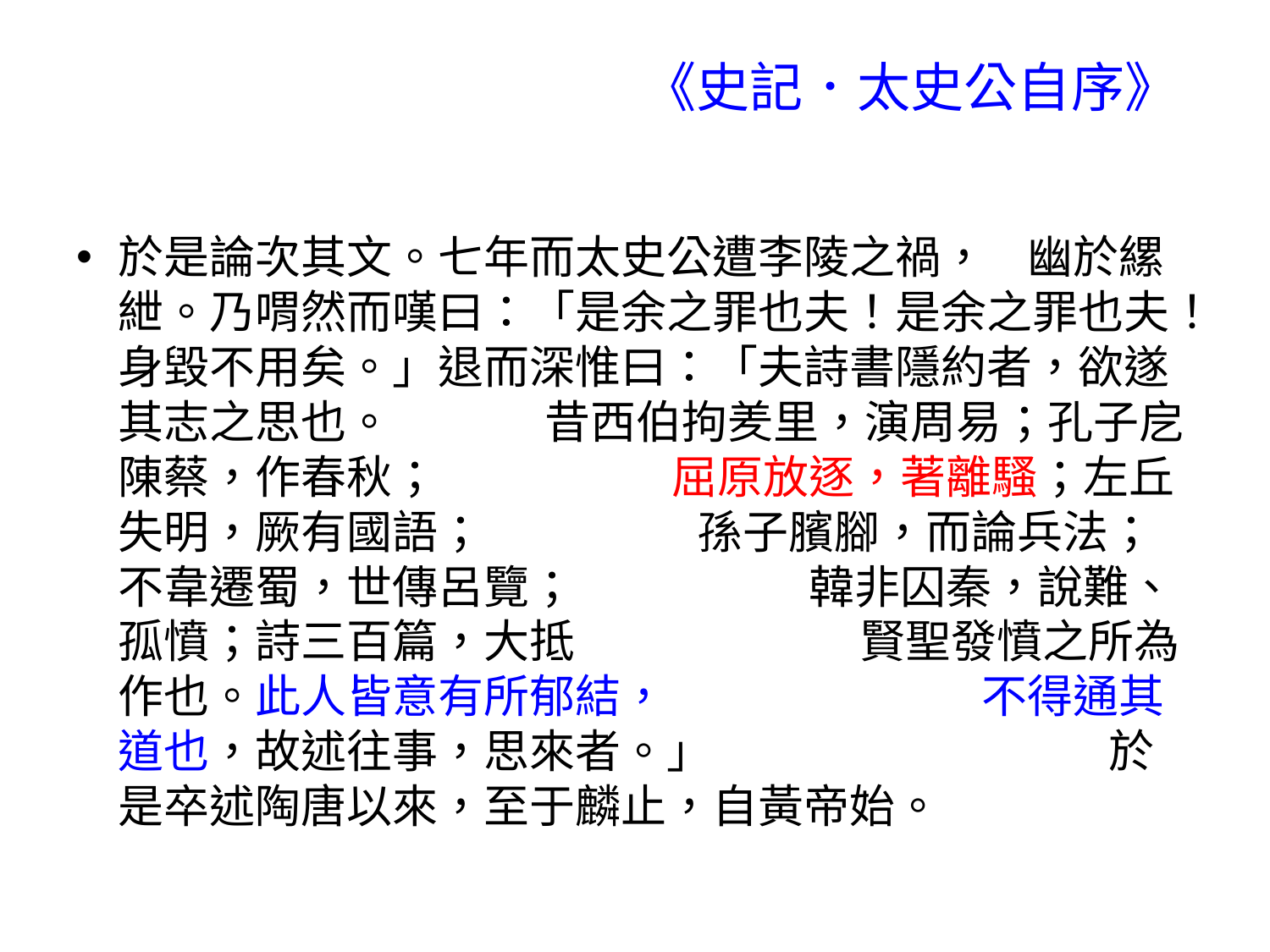

# 《史記．太史公自序》
於是論次其文。七年而太史公遭李陵之禍，    幽於縲紲。乃喟然而嘆曰：「是余之罪也夫！是余之罪也夫！身毀不用矣。」退而深惟曰：「夫詩書隱約者，欲遂其志之思也。               昔西伯拘羑里，演周易；孔子戹陳蔡，作春秋；                       屈原放逐，著離騷；左丘失明，厥有國語；                     孫子臏腳，而論兵法；不韋遷蜀，世傳呂覽；                       韓非囚秦，說難、孤憤；詩三百篇，大抵                            賢聖發憤之所為作也。此人皆意有所郁結，                               不得通其道也，故述往事，思來者。」                                       於是卒述陶唐以來，至于麟止，自黃帝始。